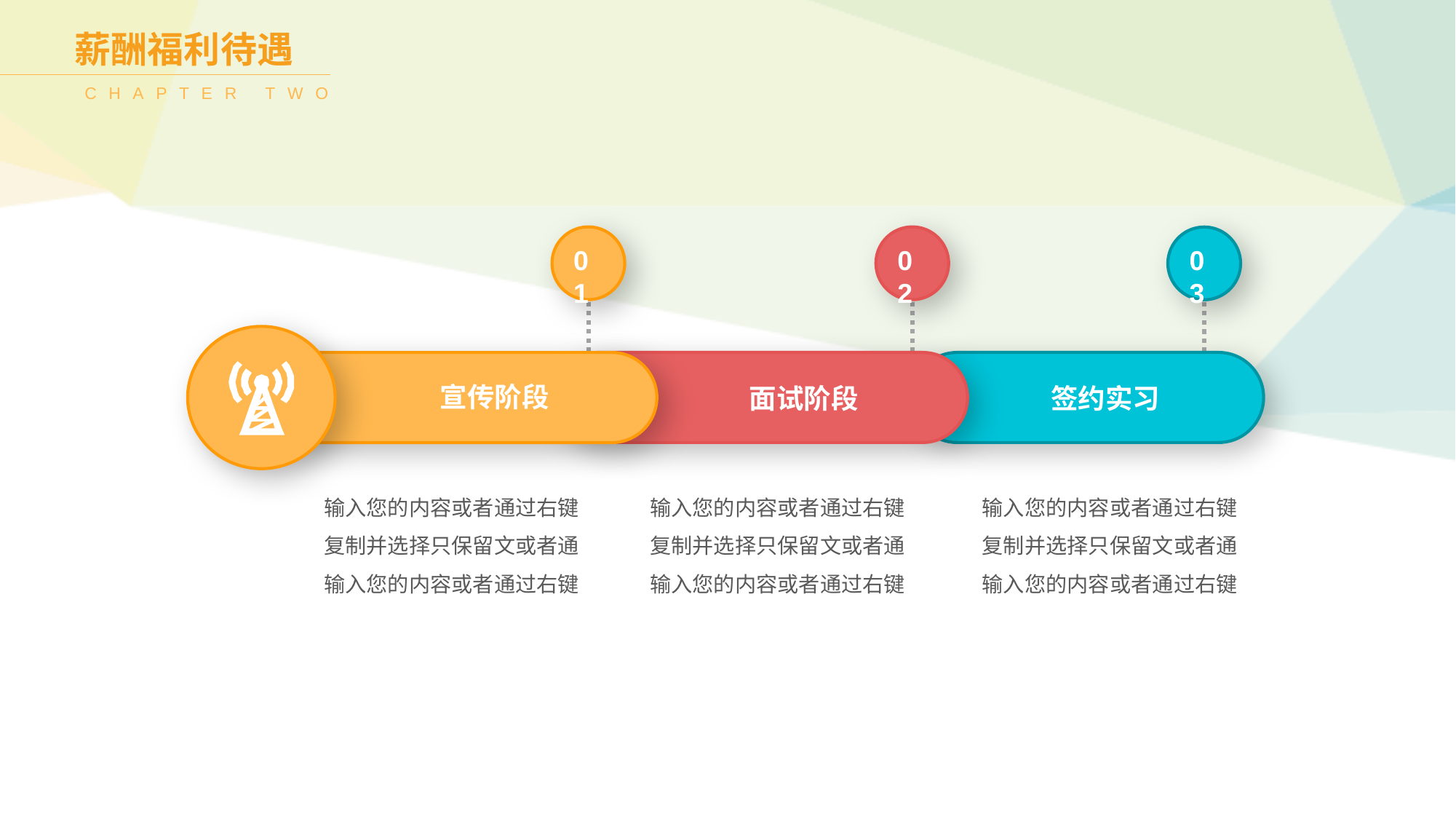

薪酬福利待遇
CHAPTER TWO
01
02
03

宣传阶段
面试阶段
签约实习
输入您的内容或者通过右键复制并选择只保留文或者通输入您的内容或者通过右键
输入您的内容或者通过右键复制并选择只保留文或者通输入您的内容或者通过右键
输入您的内容或者通过右键复制并选择只保留文或者通输入您的内容或者通过右键